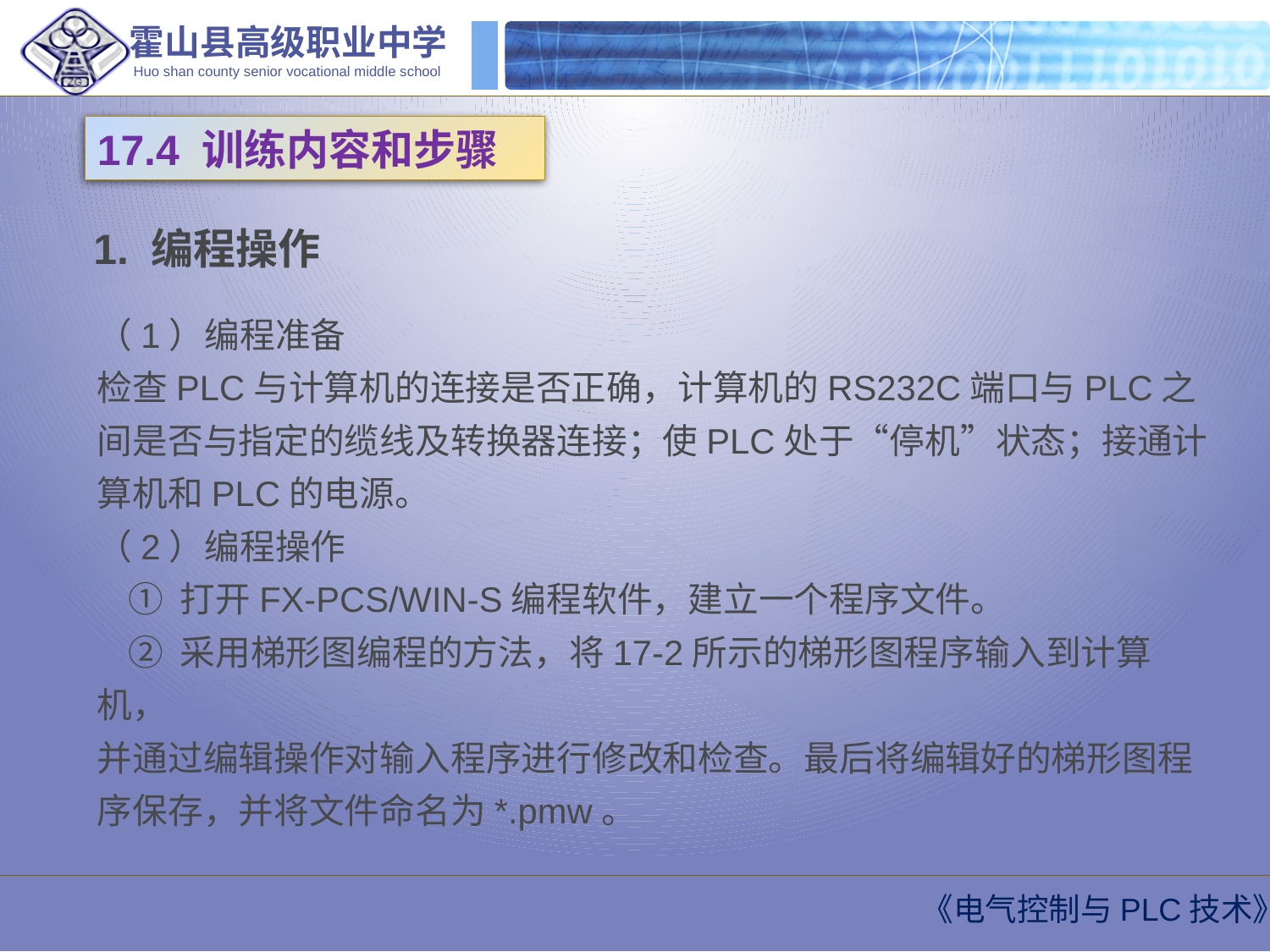

17.4 训练内容和步骤
1. 编程操作
（1）编程准备
检查PLC与计算机的连接是否正确，计算机的RS232C端口与PLC之间是否与指定的缆线及转换器连接；使PLC处于“停机”状态；接通计算机和PLC的电源。
（2）编程操作
    ① 打开FX-PCS/WIN-S编程软件，建立一个程序文件。
    ② 采用梯形图编程的方法，将17-2所示的梯形图程序输入到计算机，
并通过编辑操作对输入程序进行修改和检查。最后将编辑好的梯形图程序保存，并将文件命名为*.pmw。